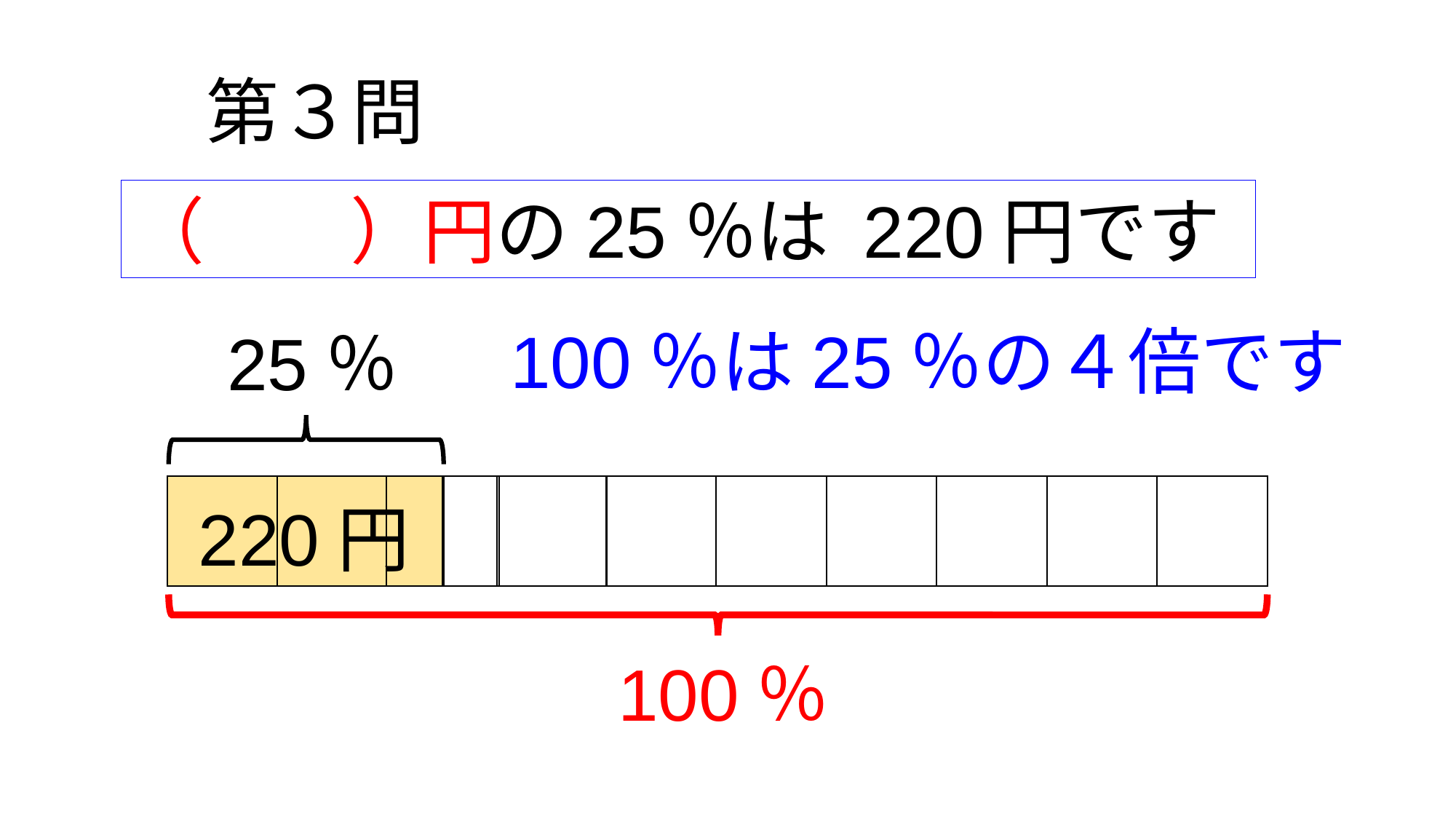

第３問

（　　）円の25％は 220円です

100％は25％の４倍です
25％

220円
100％